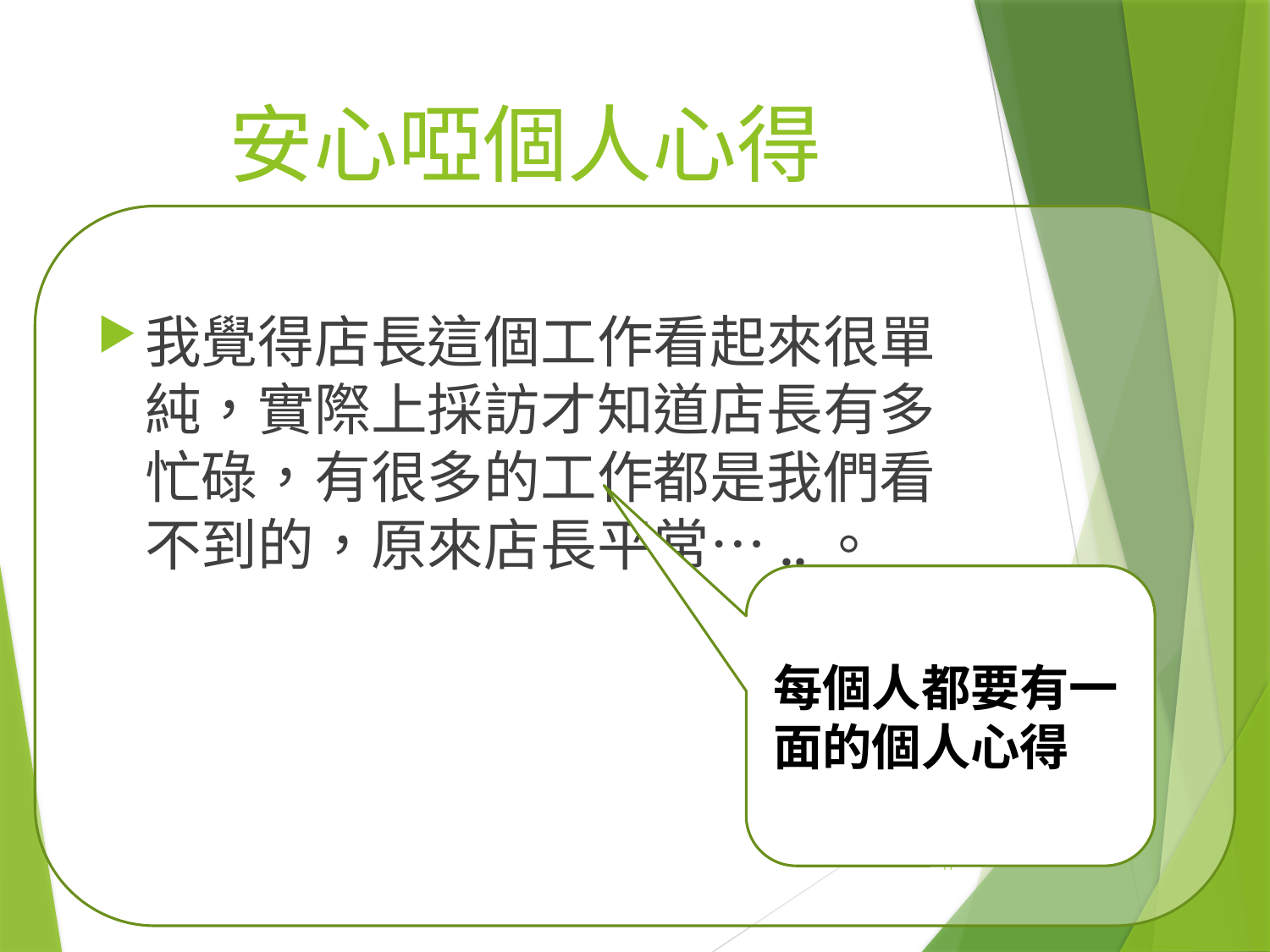

# 安心啞個人心得

我覺得店長這個工作看起來很單純，實際上採訪才知道店長有多忙碌，有很多的工作都是我們看不到的，原來店長平常…..。

每個人都要有一面的個人心得
11